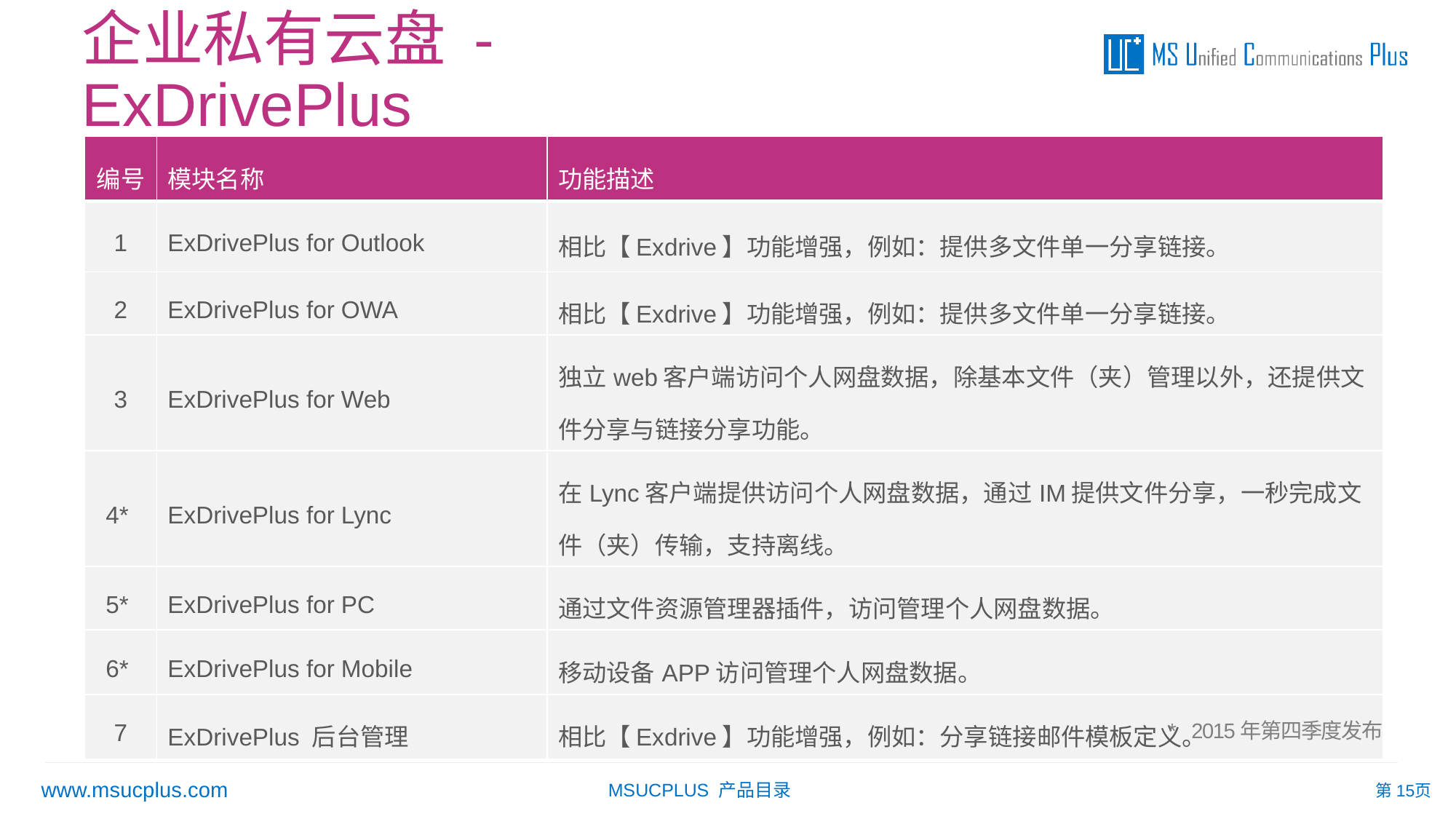

企业私有云盘 - ExDrivePlus
| 编号 | 模块名称 | 功能描述 |
| --- | --- | --- |
| 1 | ExDrivePlus for Outlook | 相比【Exdrive】功能增强，例如：提供多文件单一分享链接。 |
| 2 | ExDrivePlus for OWA | 相比【Exdrive】功能增强，例如：提供多文件单一分享链接。 |
| 3 | ExDrivePlus for Web | 独立web客户端访问个人网盘数据，除基本文件（夹）管理以外，还提供文件分享与链接分享功能。 |
| 4\* | ExDrivePlus for Lync | 在Lync客户端提供访问个人网盘数据，通过IM提供文件分享，一秒完成文件（夹）传输，支持离线。 |
| 5\* | ExDrivePlus for PC | 通过文件资源管理器插件，访问管理个人网盘数据。 |
| 6\* | ExDrivePlus for Mobile | 移动设备APP访问管理个人网盘数据。 |
| 7 | ExDrivePlus 后台管理 | 相比【Exdrive】功能增强，例如：分享链接邮件模板定义。 |
*   2015年第四季度发布